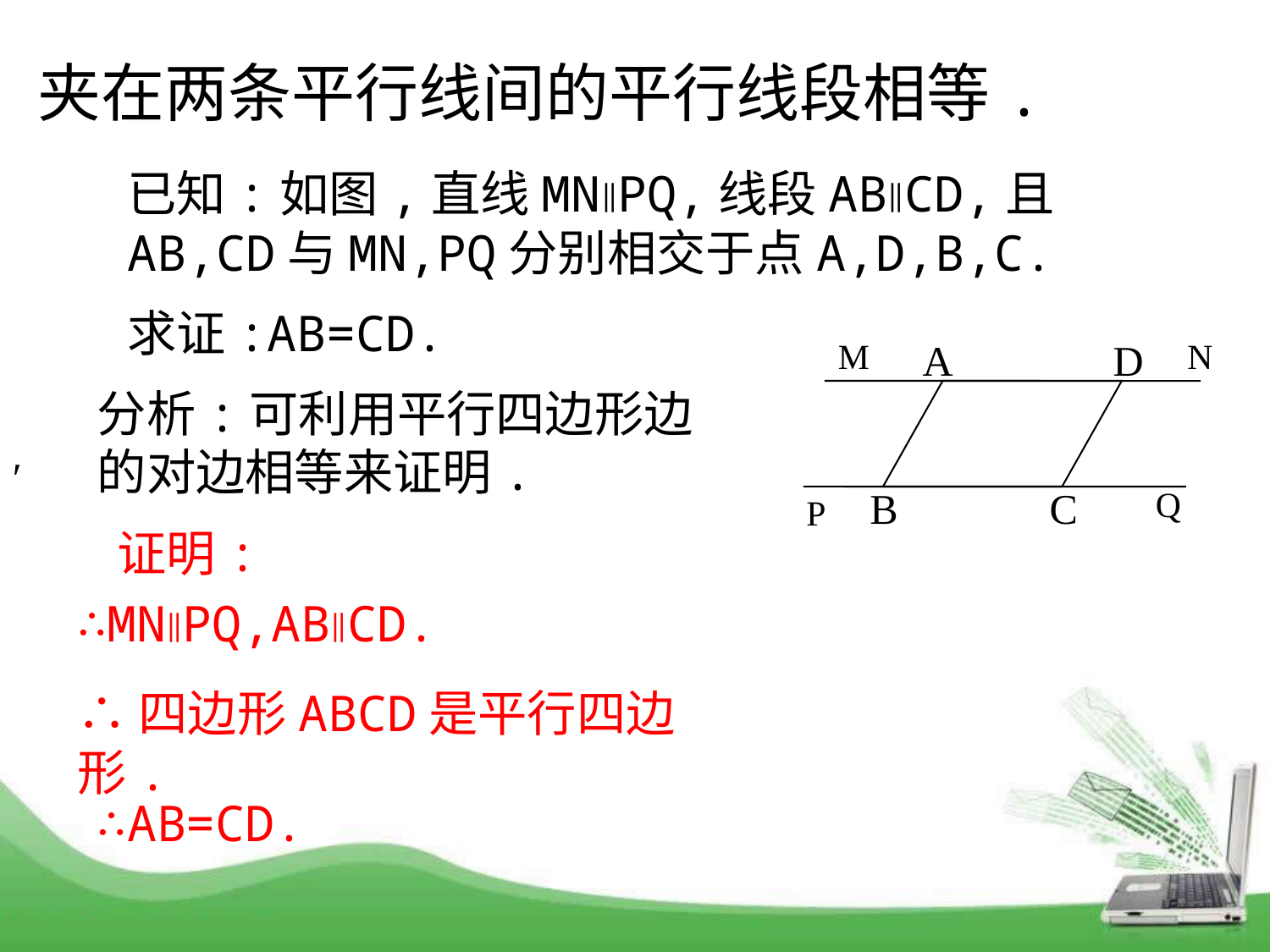

夹在两条平行线间的平行线段相等.
已知:如图,直线MN∥PQ,线段AB∥CD,且AB,CD与MN,PQ分别相交于点A,D,B,C.
求证:AB=CD.
M
A
D
N

B
C
Q
P

分析:可利用平行四边形边的对边相等来证明.
′
证明:
∴MN∥PQ,AB∥CD.
∴四边形ABCD是平行四边形.
∴AB=CD.